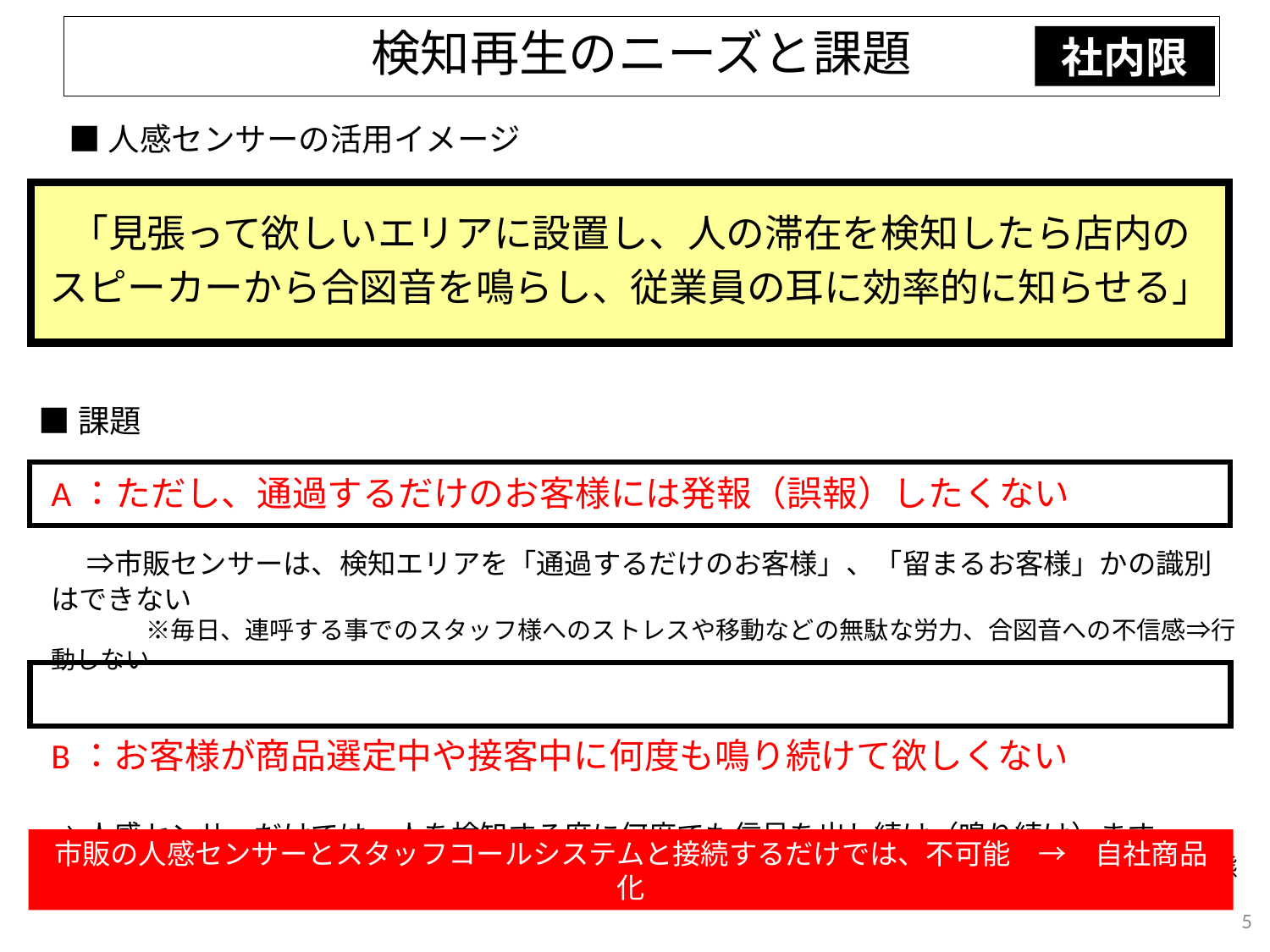

検知再生のニーズと課題
社内限
■人感センサーの活用イメージ

「見張って欲しいエリアに設置し、人の滞在を検知したら店内の
スピーカーから合図音を鳴らし、従業員の耳に効率的に知らせる」
■課題

A：ただし、通過するだけのお客様には発報（誤報）したくない

　⇒市販センサーは、検知エリアを「通過するだけのお客様」、「留まるお客様」かの識別はできない
　　　　　※毎日、連呼する事でのスタッフ様へのストレスや移動などの無駄な労力、合図音への不信感⇒行動しない

B：お客様が商品選定中や接客中に何度も鳴り続けて欲しくない

⇒人感センサーだけでは、人を検知する度に何度でも信号を出し続け（鳴り続け）ます
　　※鳴り続ける間、店内音楽は止まり、他のスタッフコールボタンは作動しない「放送事故」に近い状態となります

市販の人感センサーとスタッフコールシステムと接続するだけでは、不可能　→　自社商品化
5